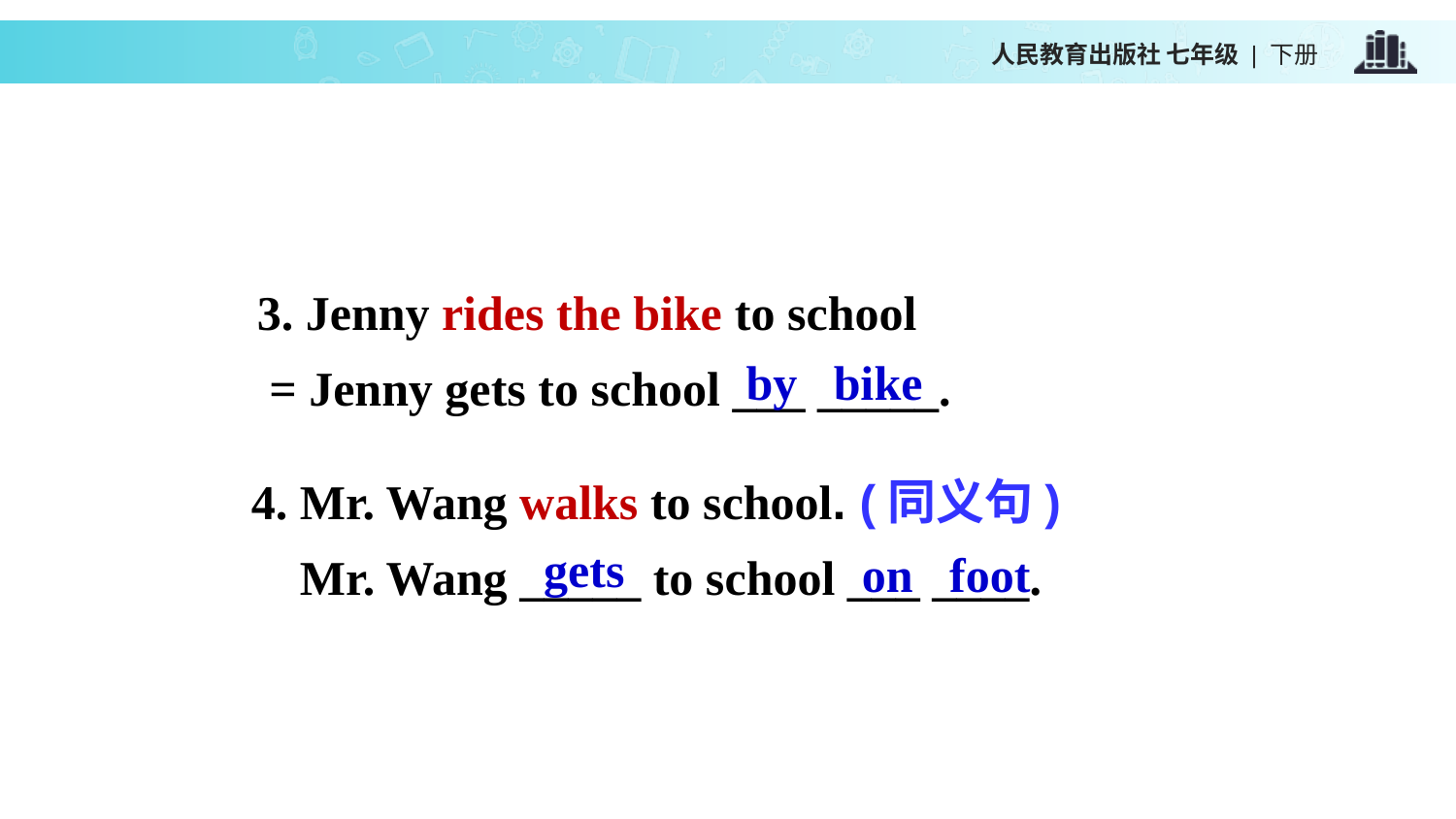

3. Jenny rides the bike to school
 = Jenny gets to school ___ _____.
by   bike
4. Mr. Wang walks to school. (同义句)
    Mr. Wang _____ to school ___ ____.
gets
on   foot